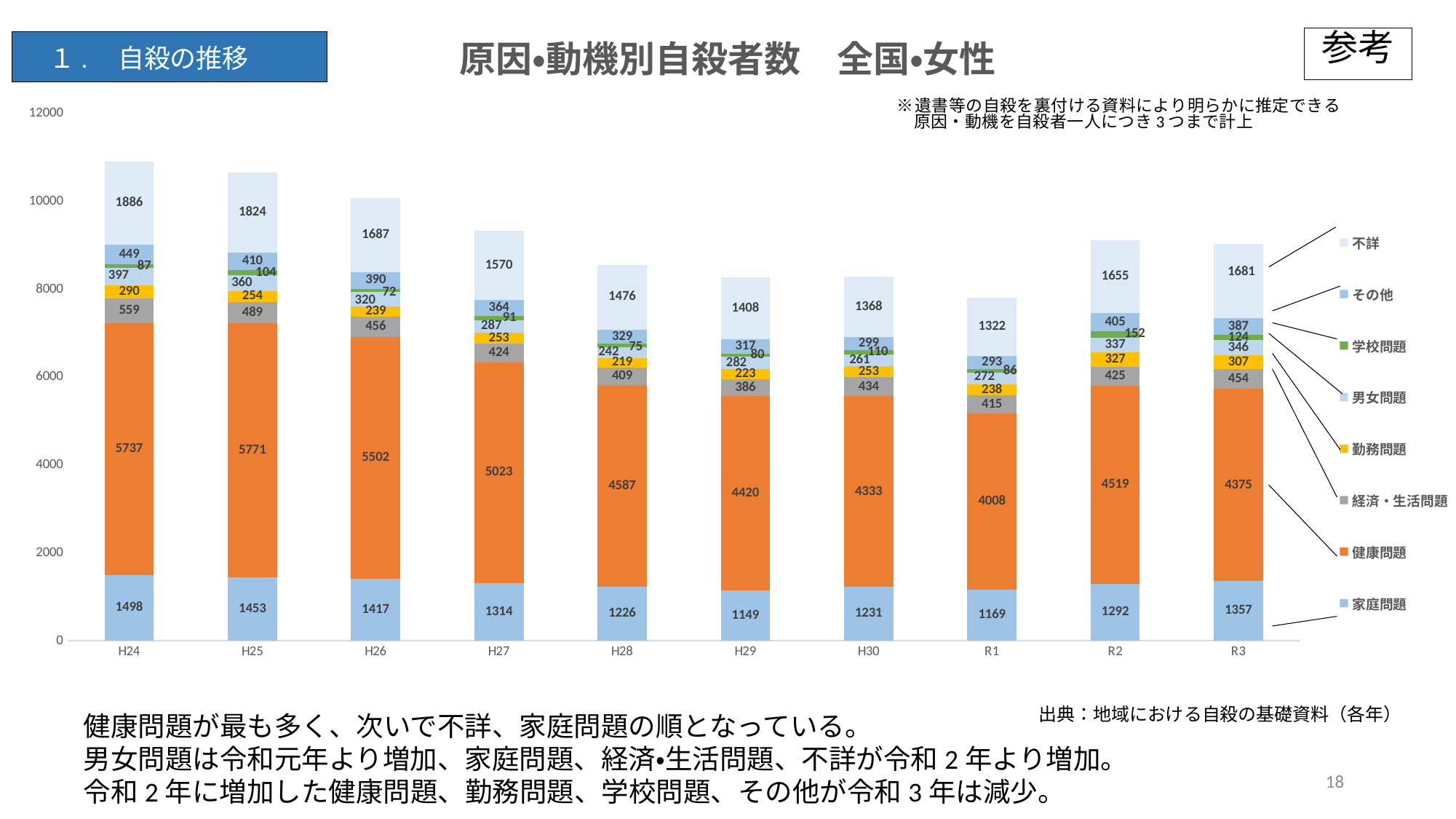

### Chart: 原因・動機別自殺者数　全国・女性

| Category | 家庭問題 | 健康問題 | 経済・生活問題 | 勤務問題 | 男女問題 | 学校問題 | その他 | 不詳 |
|---|---|---|---|---|---|---|---|---|
| H24 | 1498.0 | 5737.0 | 559.0 | 290.0 | 397.0 | 87.0 | 449.0 | 1886.0 |
| H25 | 1453.0 | 5771.0 | 489.0 | 254.0 | 360.0 | 104.0 | 410.0 | 1824.0 |
| H26 | 1417.0 | 5502.0 | 456.0 | 239.0 | 320.0 | 72.0 | 390.0 | 1687.0 |
| H27 | 1314.0 | 5023.0 | 424.0 | 253.0 | 287.0 | 91.0 | 364.0 | 1570.0 |
| H28 | 1226.0 | 4587.0 | 409.0 | 219.0 | 242.0 | 75.0 | 329.0 | 1476.0 |
| H29 | 1149.0 | 4420.0 | 386.0 | 223.0 | 282.0 | 80.0 | 317.0 | 1408.0 |
| H30 | 1231.0 | 4333.0 | 434.0 | 253.0 | 261.0 | 110.0 | 299.0 | 1368.0 |
| R1 | 1169.0 | 4008.0 | 415.0 | 238.0 | 272.0 | 86.0 | 293.0 | 1322.0 |
| R2 | 1292.0 | 4519.0 | 425.0 | 327.0 | 337.0 | 152.0 | 405.0 | 1655.0 |
| R3 | 1357.0 | 4375.0 | 454.0 | 307.0 | 346.0 | 124.0 | 387.0 | 1681.0 |
出典：地域における自殺の基礎資料（各年）
健康問題が最も多く、次いで不詳、家庭問題の順となっている。
男女問題は令和元年より増加、家庭問題、経済・生活問題、不詳が令和2年より増加。
令和2年に増加した健康問題、勤務問題、学校問題、その他が令和3年は減少。
18